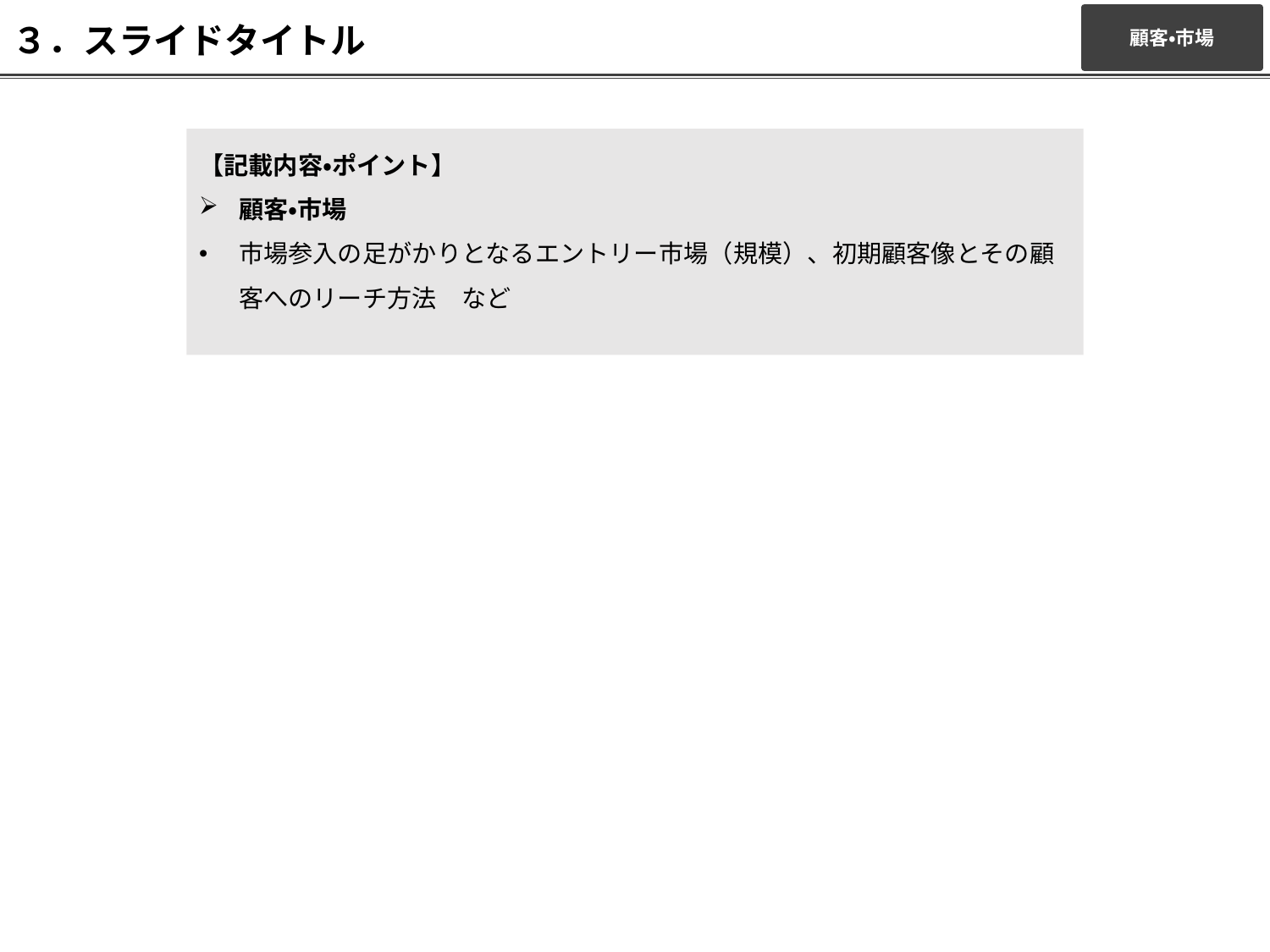

顧客・市場
３．スライドタイトル
【記載内容・ポイント】
顧客・市場
市場参入の足がかりとなるエントリー市場（規模）、初期顧客像とその顧客へのリーチ方法　など